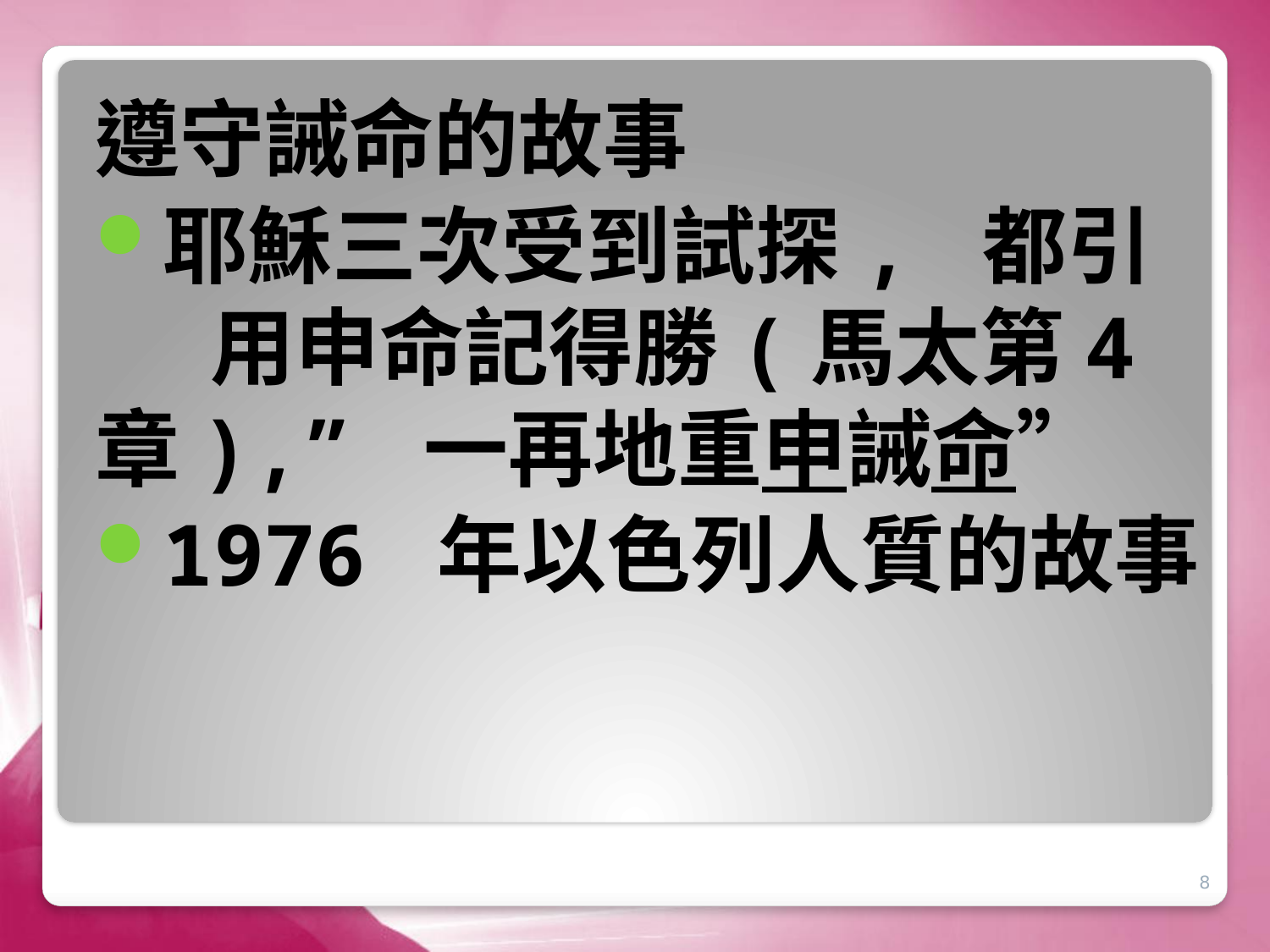

遵守誡命的故事
耶穌三次受到試探, 都引          用申命記得勝(馬太第4章),” 一再地重申誡命”
1976 年以色列人質的故事

#
8